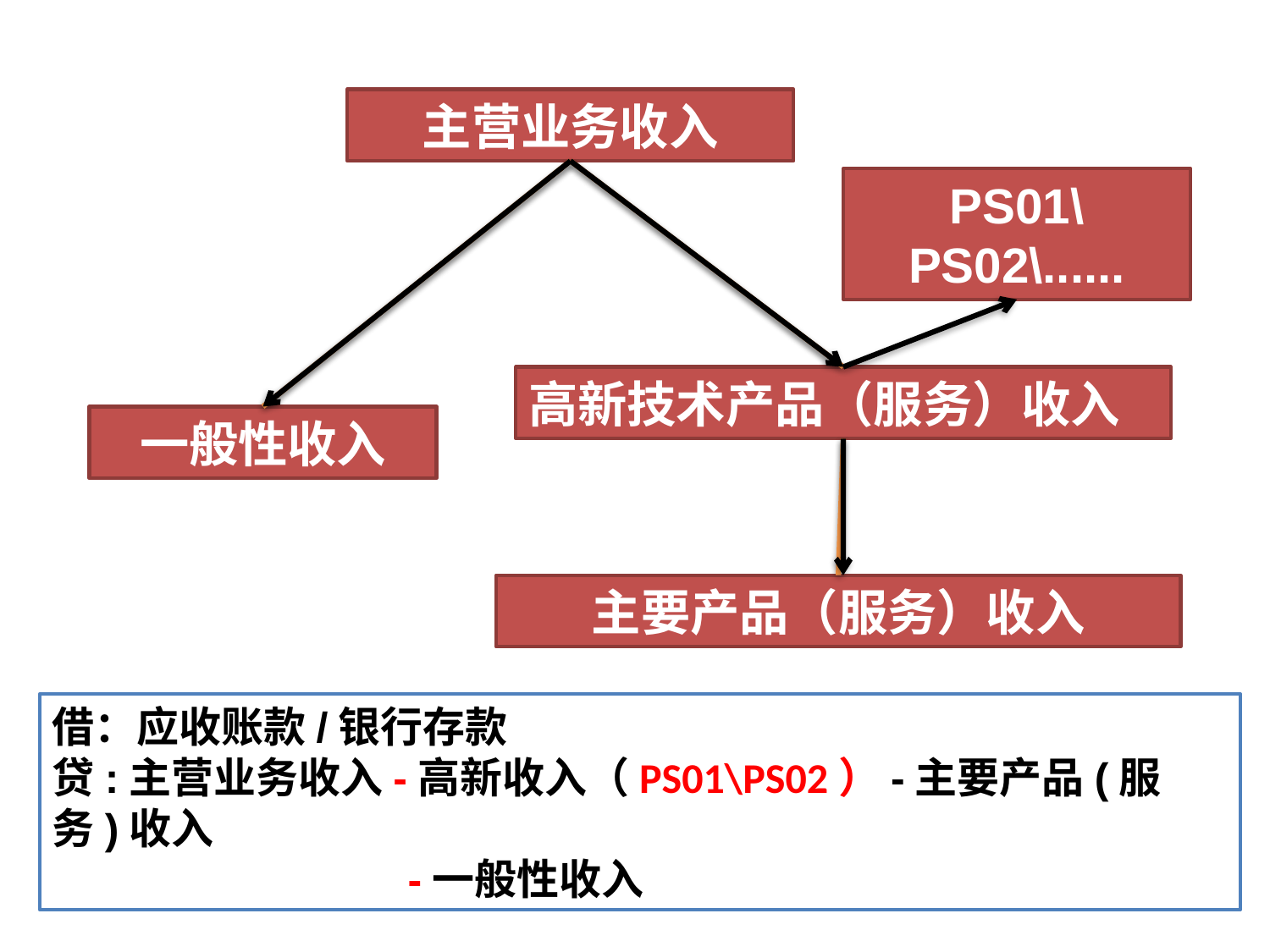

主营业务收入
PS01\PS02\......
高新技术产品（服务）收入
一般性收入
主要产品（服务）收入
借：应收账款/银行存款
贷:主营业务收入-高新收入（PS01\PS02）-主要产品(服务)收入
                              -一般性收入